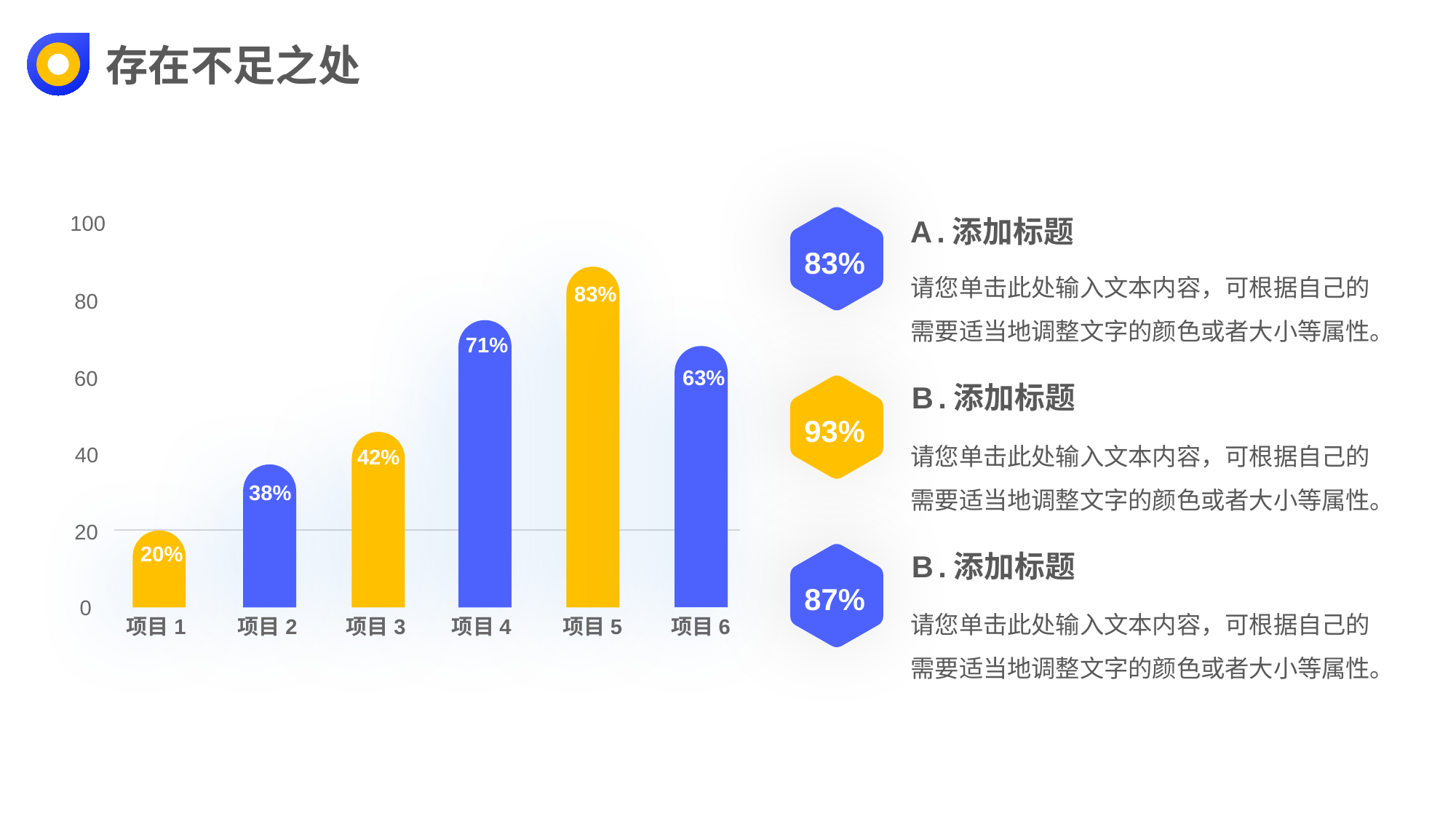

存在不足之处

100

83%
项目5
80

71%
项目4

63%
项目6
60

42%
项目3
40

38%
项目2
20

20%
项目1
0

83%
A.
添加标题
请您单击此处输入文本内容，可根据自己的需要适当地调整文字的颜色或者大小等属性。

93%
B.
添加标题
请您单击此处输入文本内容，可根据自己的需要适当地调整文字的颜色或者大小等属性。

87%
B.
添加标题
请您单击此处输入文本内容，可根据自己的需要适当地调整文字的颜色或者大小等属性。